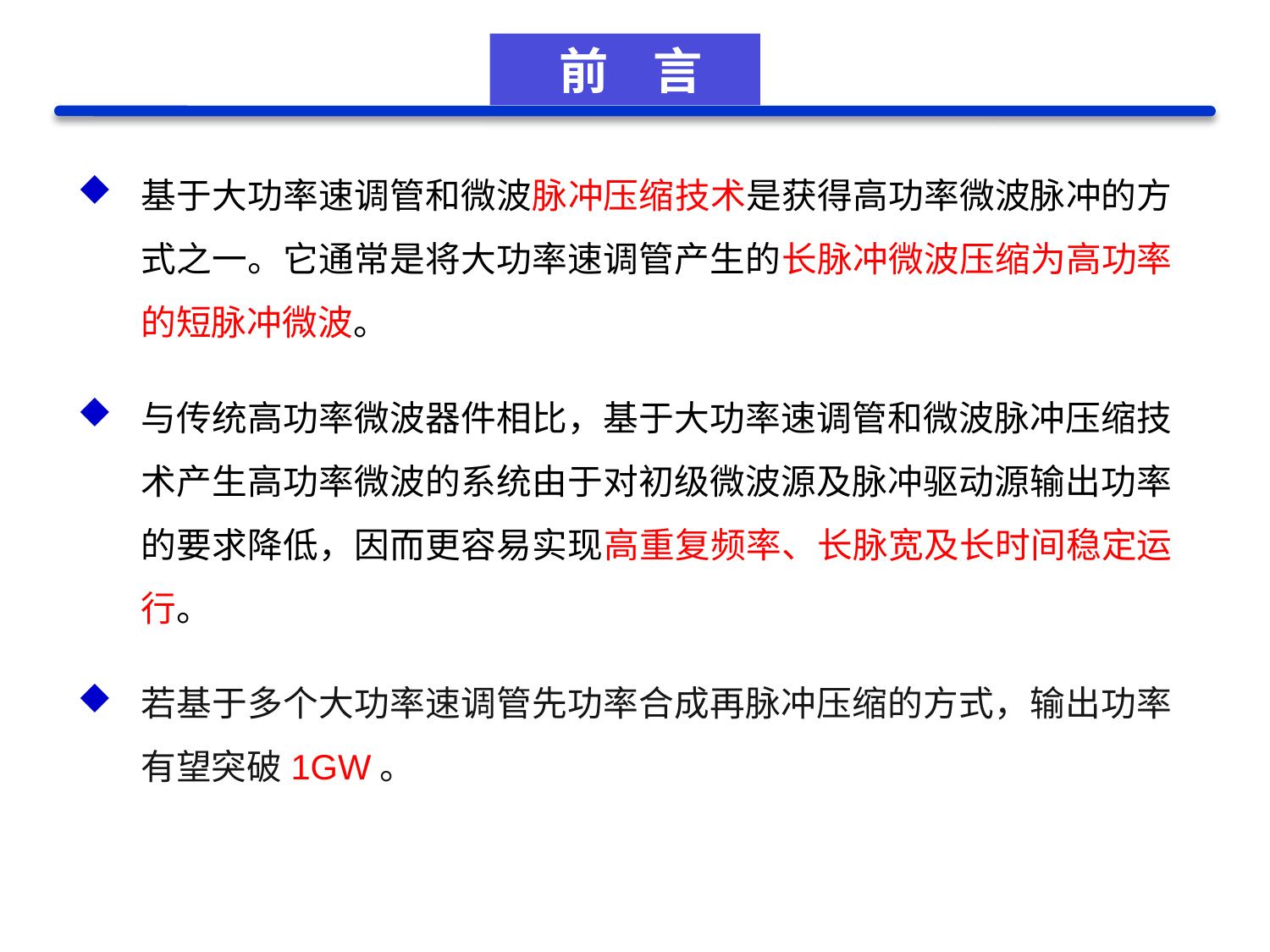

前    言
基于大功率速调管和微波脉冲压缩技术是获得高功率微波脉冲的方式之一。它通常是将大功率速调管产生的长脉冲微波压缩为高功率的短脉冲微波。
与传统高功率微波器件相比，基于大功率速调管和微波脉冲压缩技术产生高功率微波的系统由于对初级微波源及脉冲驱动源输出功率的要求降低，因而更容易实现高重复频率、长脉宽及长时间稳定运行。
若基于多个大功率速调管先功率合成再脉冲压缩的方式，输出功率有望突破1GW。